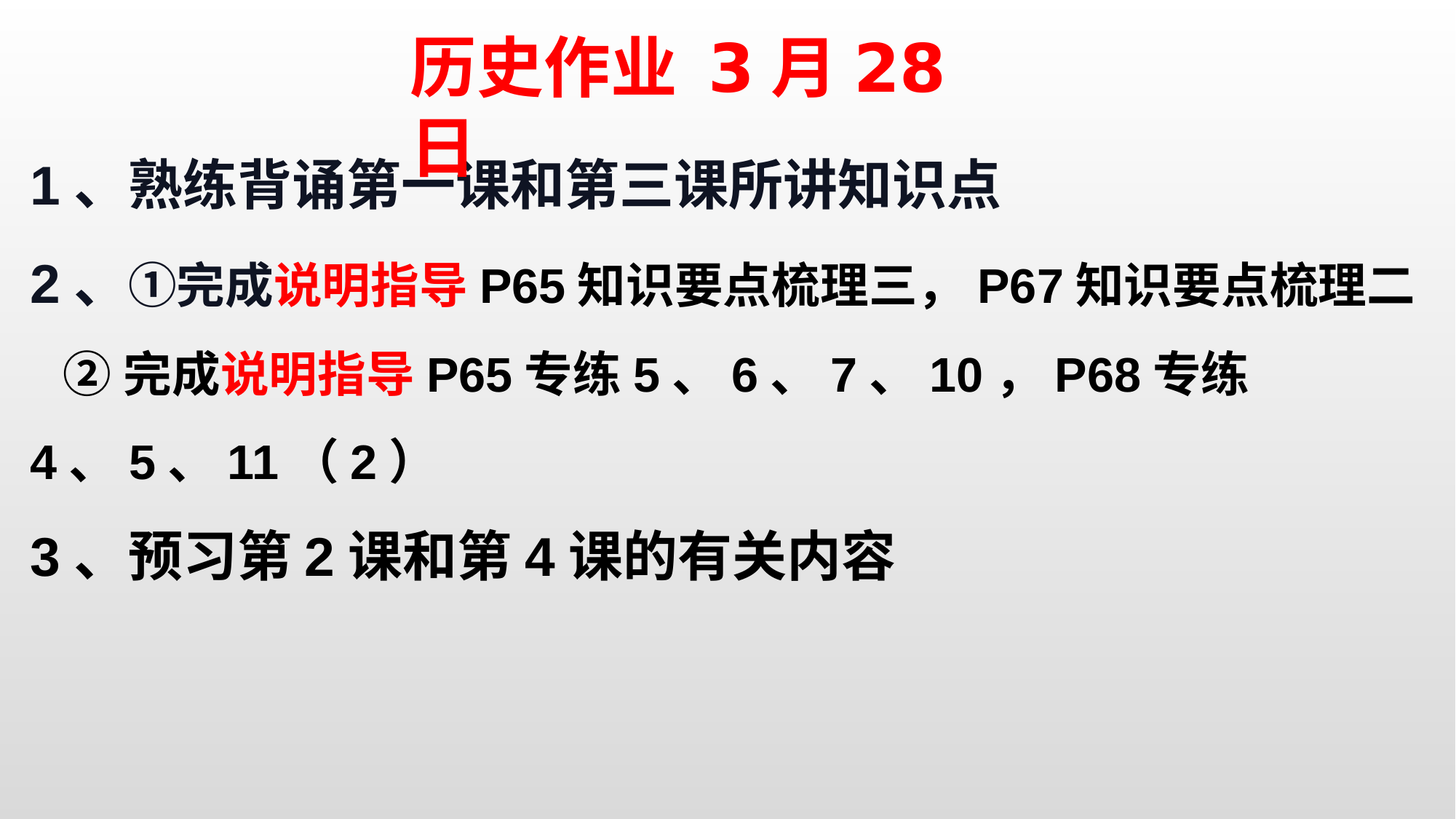

历史作业 3月28日
1、熟练背诵第一课和第三课所讲知识点
2、①完成说明指导P65知识要点梳理三，P67知识要点梳理二
   ②完成说明指导P65专练5、6、7、10，P68专练4、5、11（2）
3、预习第2课和第4课的有关内容